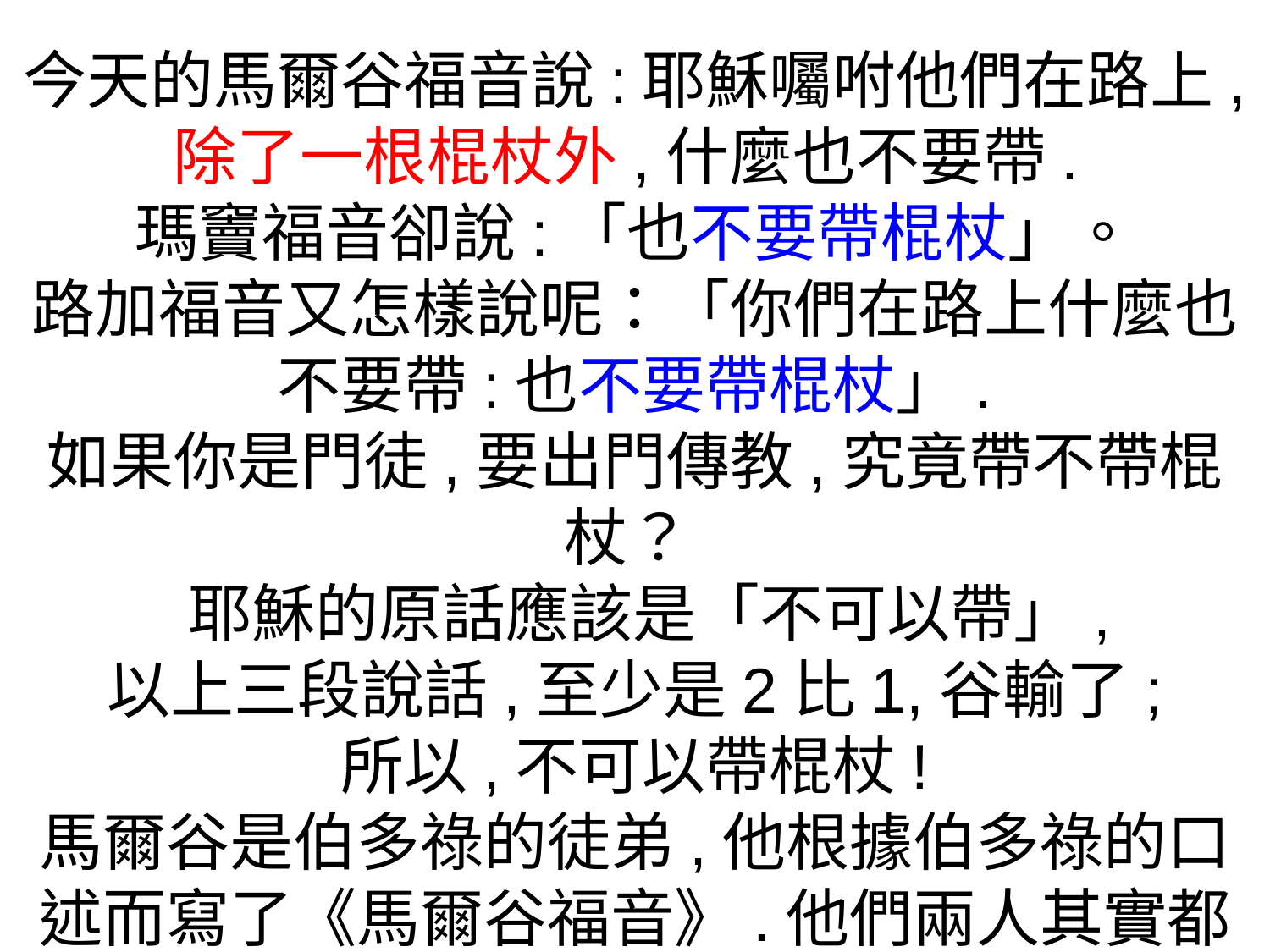

今天的馬爾谷福音說:耶穌囑咐他們在路上,
除了一根棍杖外,什麼也不要帶.
瑪竇福音卻說:「也不要帶棍杖」。
路加福音又怎樣說呢：「你們在路上什麼也不要帶:也不要帶棍杖」.
如果你是門徒,要出門傳教,究竟帶不帶棍杖？
 耶穌的原話應該是「不可以帶」,
以上三段說話,至少是2比1,谷輸了;
所以,不可以帶棍杖!
馬爾谷是伯多祿的徒弟,他根據伯多祿的口述而寫了《馬爾谷福音》.他們兩人其實都知道